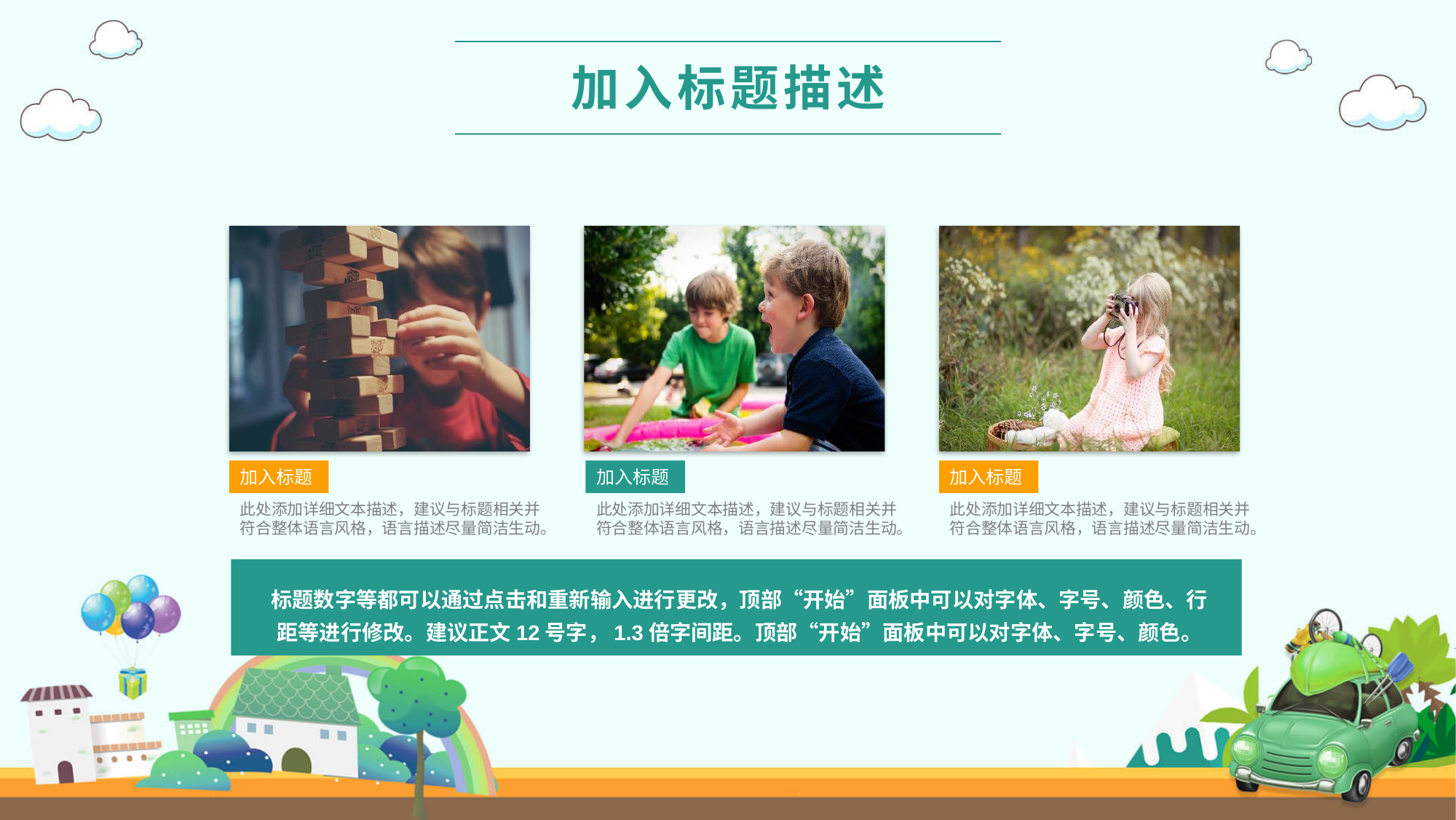

加入标题描述

标题数字等都可以通过点击和重新输入进行更改，顶部“开始”面板中可以对字体、字号、颜色、行距等进行修改。建议正文12号字，1.3倍字间距。顶部“开始”面板中可以对字体、字号、颜色。
加入标题
加入标题
加入标题
此处添加详细文本描述，建议与标题相关并符合整体语言风格，语言描述尽量简洁生动。
此处添加详细文本描述，建议与标题相关并符合整体语言风格，语言描述尽量简洁生动。
此处添加详细文本描述，建议与标题相关并符合整体语言风格，语言描述尽量简洁生动。